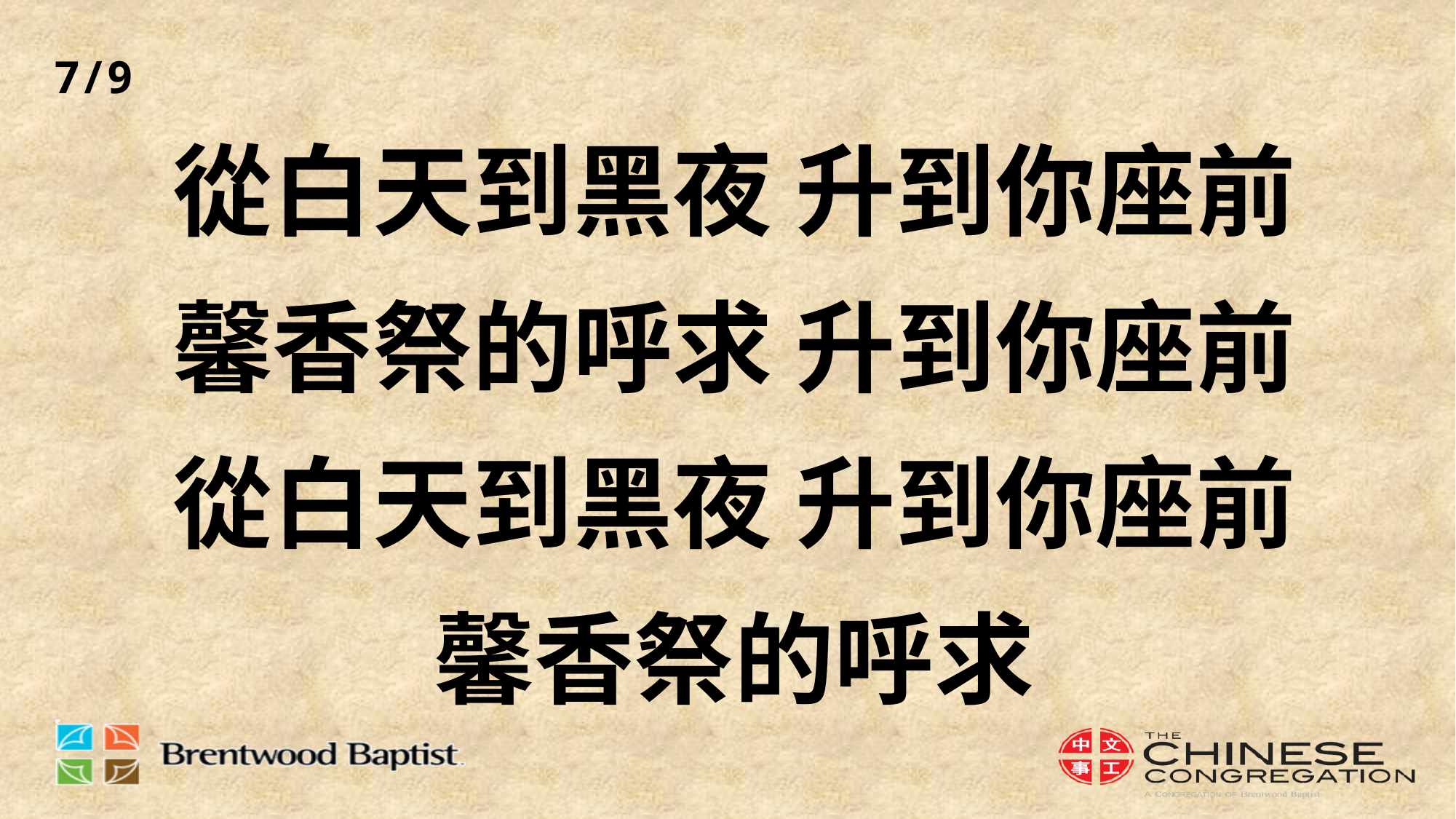

7/9
# 從白天到黑夜 升到你座前 馨香祭的呼求 升到你座前 從白天到黑夜 升到你座前 馨香祭的呼求